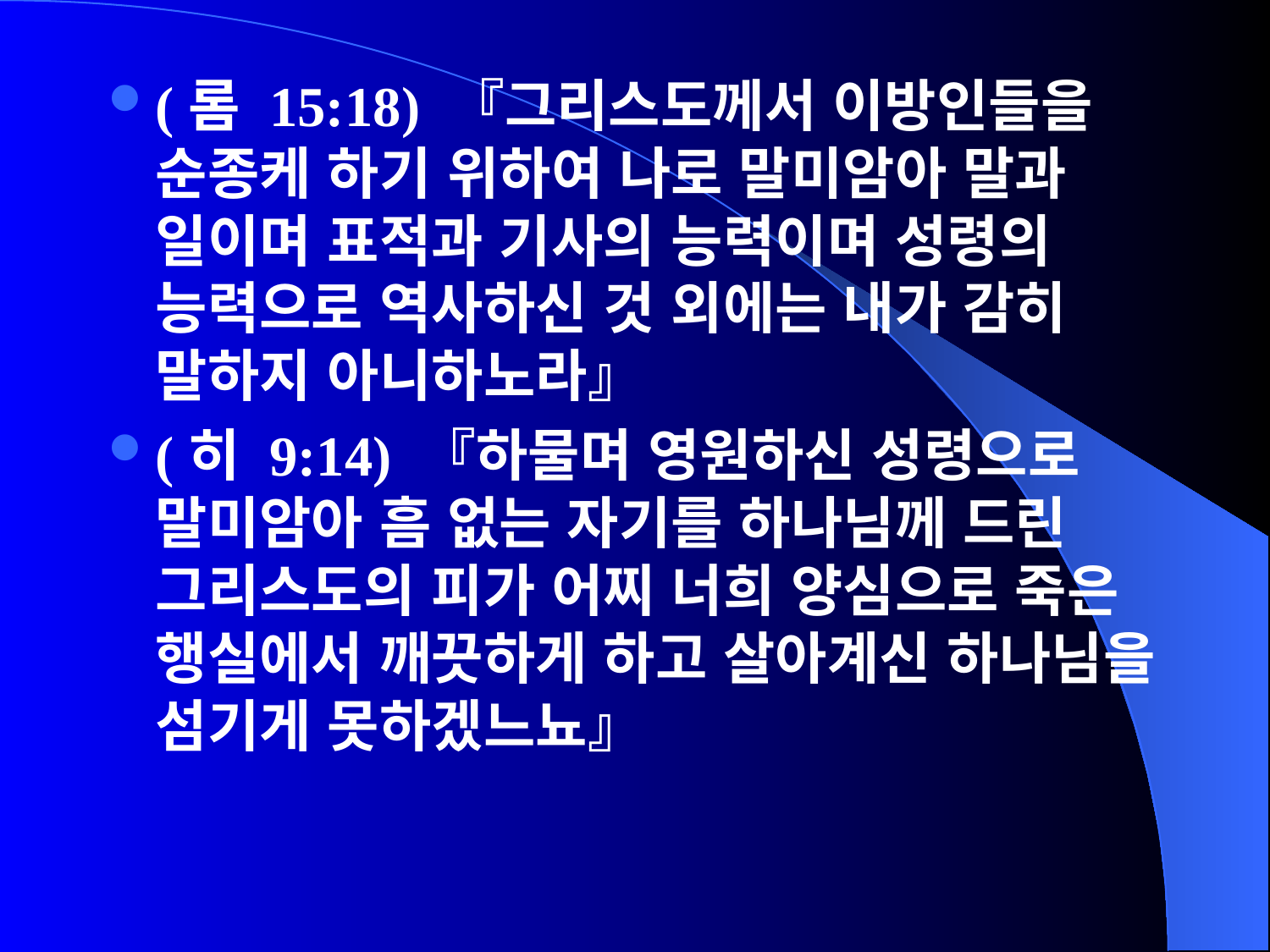

(롬 15:18) 『그리스도께서 이방인들을 순종케 하기 위하여 나로 말미암아 말과 일이며 표적과 기사의 능력이며 성령의 능력으로 역사하신 것 외에는 내가 감히 말하지 아니하노라』
(히 9:14) 『하물며 영원하신 성령으로 말미암아 흠 없는 자기를 하나님께 드린 그리스도의 피가 어찌 너희 양심으로 죽은 행실에서 깨끗하게 하고 살아계신 하나님을 섬기게 못하겠느뇨』